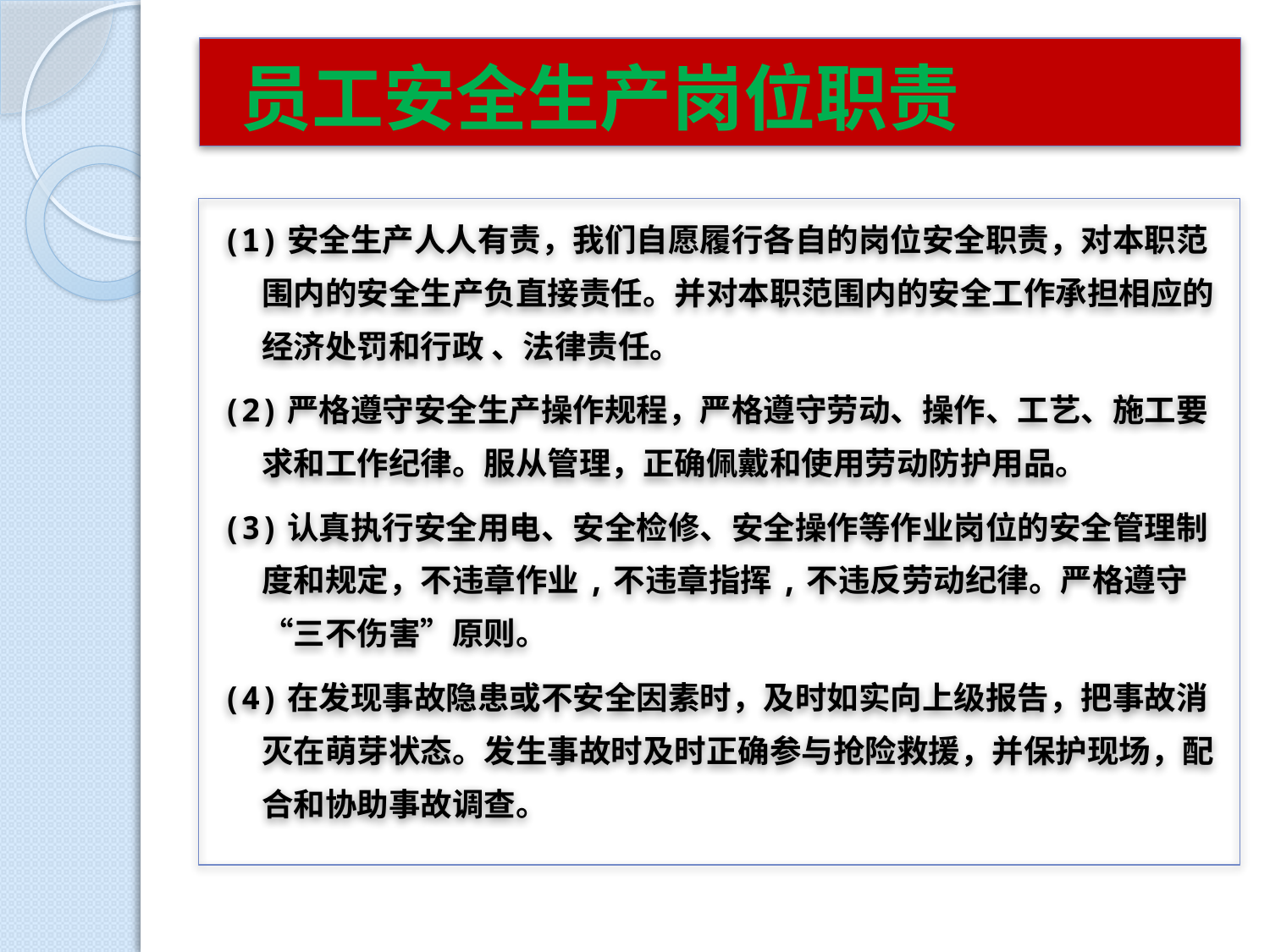

# 员工安全生产岗位职责
(1)安全生产人人有责，我们自愿履行各自的岗位安全职责，对本职范围内的安全生产负直接责任。并对本职范围内的安全工作承担相应的经济处罚和行政 、法律责任。
(2)严格遵守安全生产操作规程，严格遵守劳动、操作、工艺、施工要求和工作纪律。服从管理，正确佩戴和使用劳动防护用品。
(3)认真执行安全用电、安全检修、安全操作等作业岗位的安全管理制度和规定，不违章作业,不违章指挥,不违反劳动纪律。严格遵守“三不伤害”原则。
(4)在发现事故隐患或不安全因素时，及时如实向上级报告，把事故消灭在萌芽状态。发生事故时及时正确参与抢险救援，并保护现场，配合和协助事故调查。